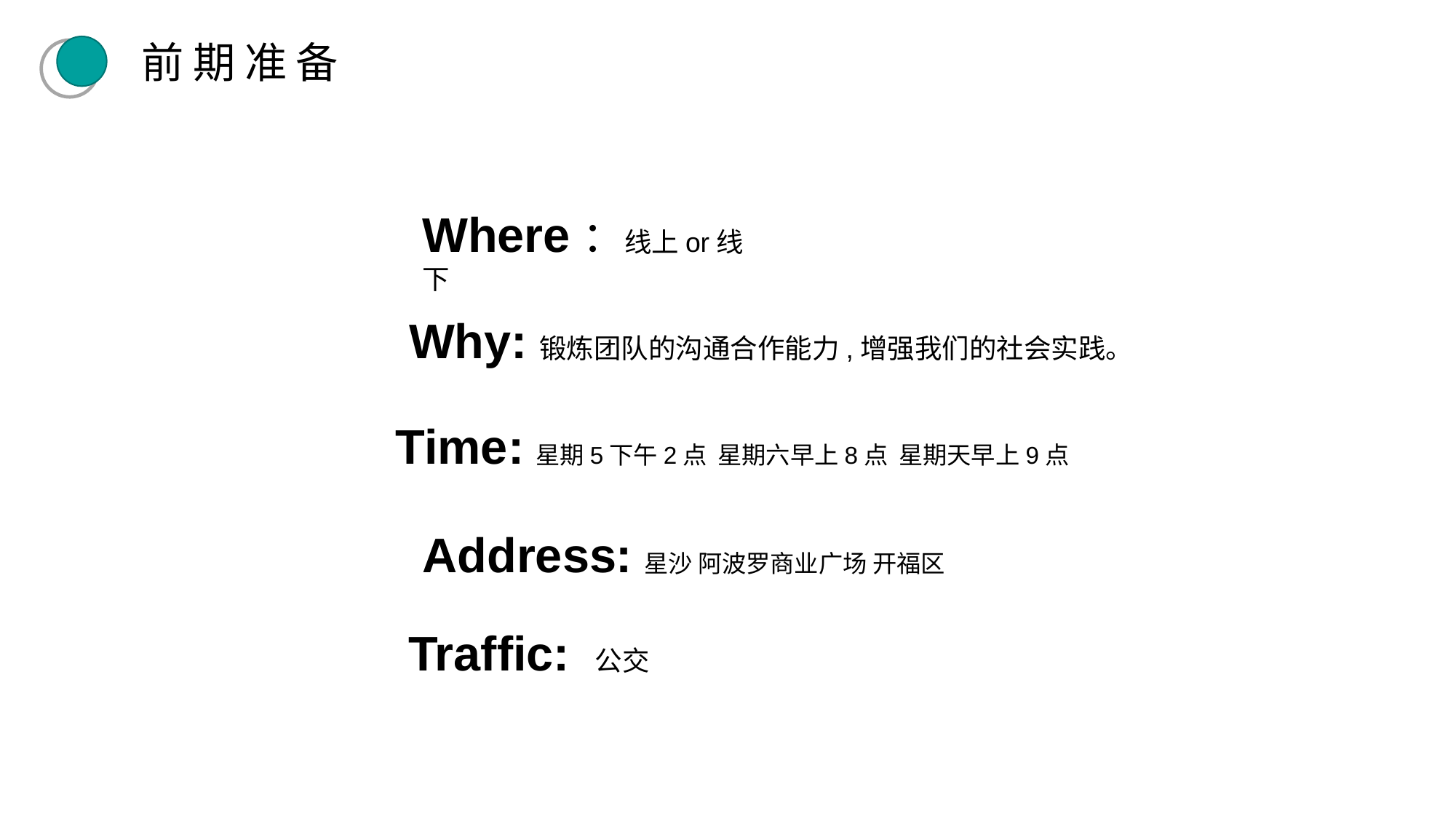

前期准备

Where：线上or线下
Why:锻炼团队的沟通合作能力,增强我们的社会实践。
Time:星期5下午2点  星期六早上8点  星期天早上9点

Address:星沙 阿波罗商业广场 开福区

Traffic: 公交